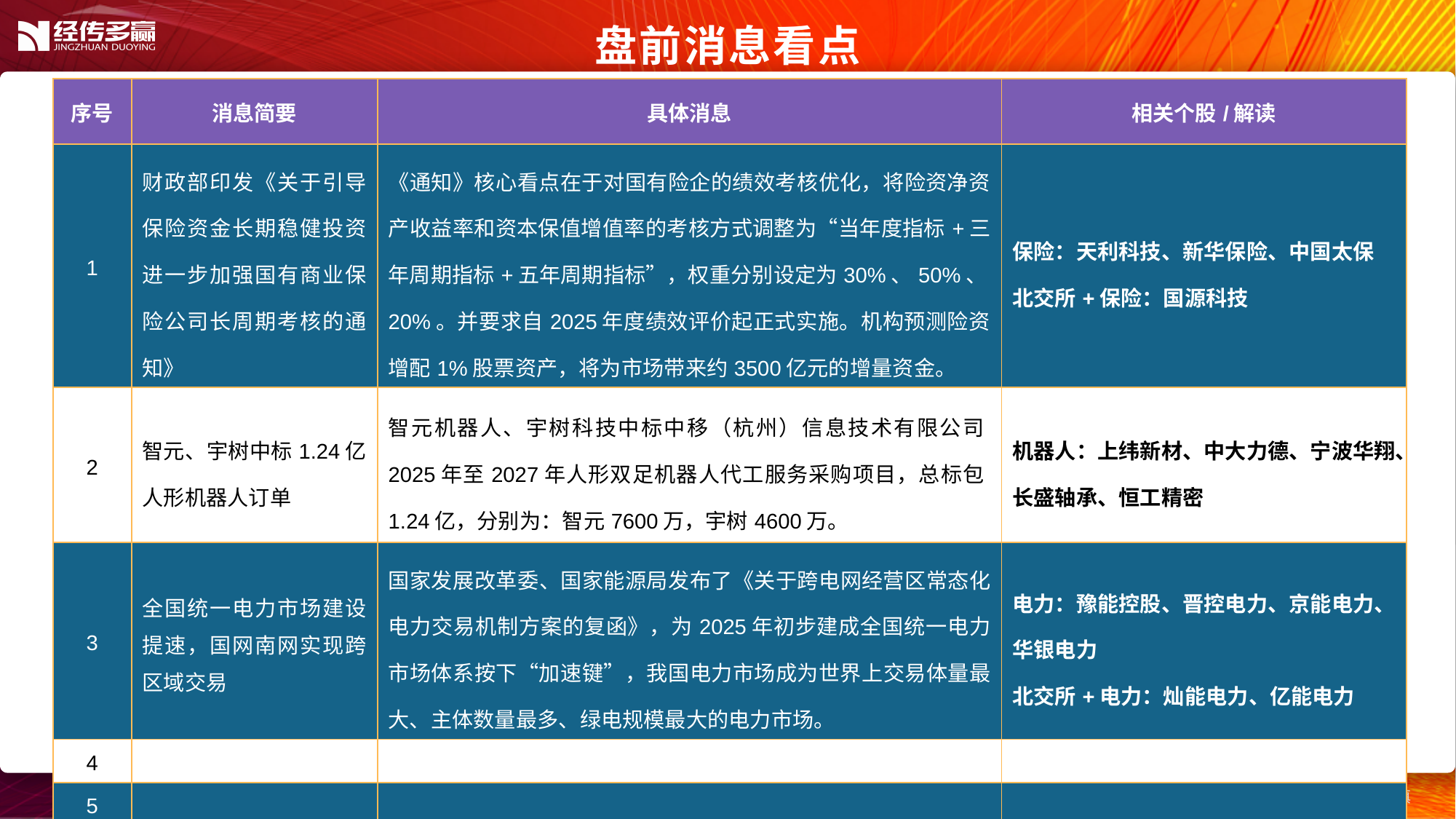

盘前消息看点
| 序号 | 消息简要 | 具体消息 | 相关个股/解读 |
| --- | --- | --- | --- |
| 1 | 财政部印发《关于引导保险资金长期稳健投资进一步加强国有商业保险公司长周期考核的通知》 | 《通知》核心看点在于对国有险企的绩效考核优化，将险资净资产收益率和资本保值增值率的考核方式调整为“当年度指标+三年周期指标+五年周期指标”，权重分别设定为30%、50%、20%。并要求自2025年度绩效评价起正式实施。机构预测险资增配1%股票资产，将为市场带来约3500亿元的增量资金。 | 保险：天利科技、新华保险、中国太保 北交所+保险：国源科技 |
| 2 | 智元、宇树中标1.24亿人形机器人订单 | 智元机器人、宇树科技中标中移（杭州）信息技术有限公司2025年至2027年人形双足机器人代工服务采购项目，总标包1.24亿，分别为：智元7600万，宇树4600万。 | 机器人：上纬新材、中大力德、宁波华翔、长盛轴承、恒工精密 |
| 3 | 全国统一电力市场建设提速，国网南网实现跨区域交易 | 国家发展改革委、国家能源局发布了《关于跨电网经营区常态化电力交易机制方案的复函》，为2025年初步建成全国统一电力市场体系按下“加速键”，我国电力市场成为世界上交易体量最大、主体数量最多、绿电规模最大的电力市场。 | 电力：豫能控股、晋控电力、京能电力、华银电力 北交所+电力：灿能电力、亿能电力 |
| 4 |  |  |  |
| 5 |  |  |  |